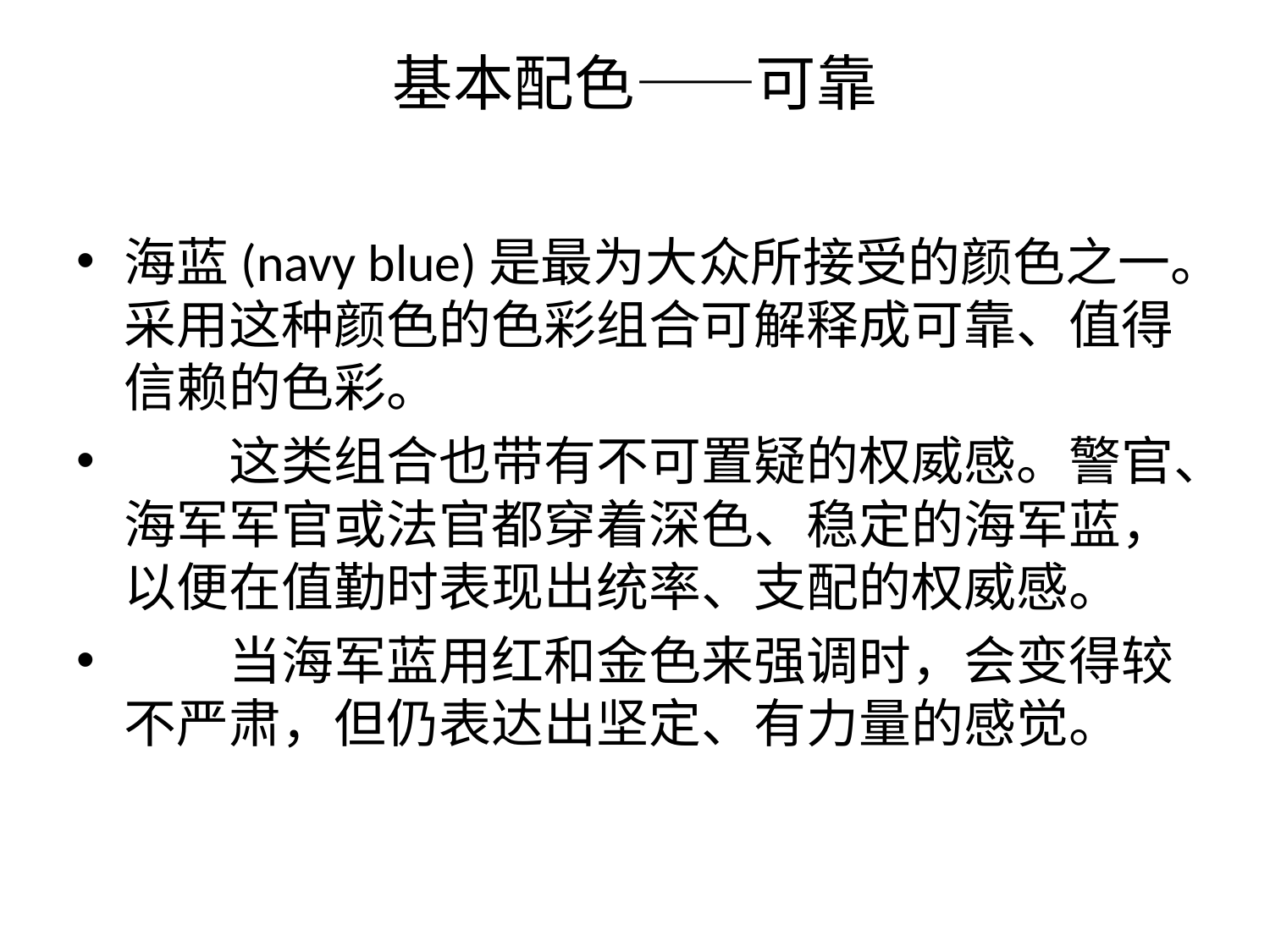

# 基本配色——可靠
海蓝(navy blue)是最为大众所接受的颜色之一。采用这种颜色的色彩组合可解释成可靠、值得信赖的色彩。
　　这类组合也带有不可置疑的权威感。警官、海军军官或法官都穿着深色、稳定的海军蓝，以便在值勤时表现出统率、支配的权威感。
　　当海军蓝用红和金色来强调时，会变得较不严肃，但仍表达出坚定、有力量的感觉。